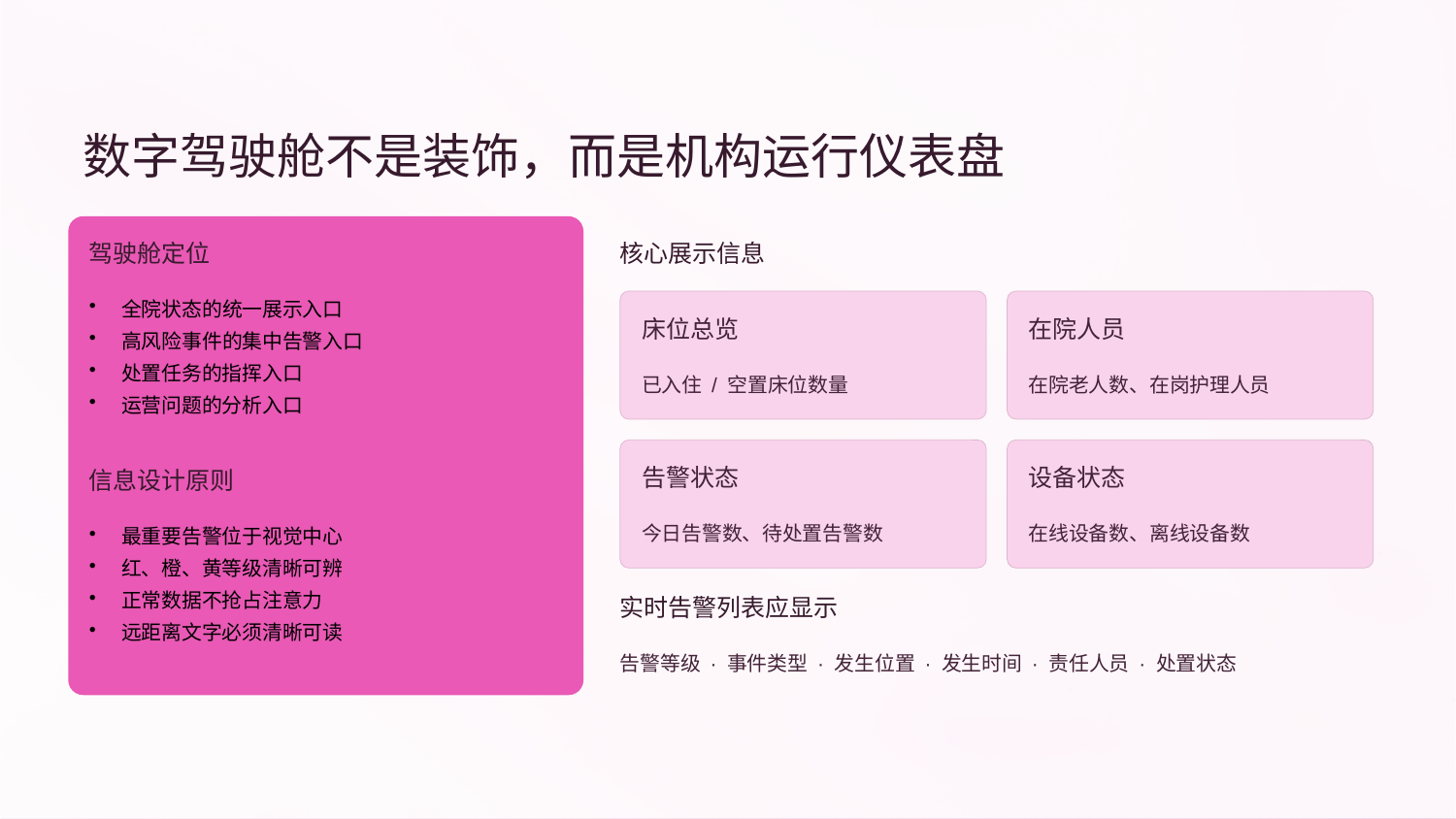

数字驾驶舱不是装饰，而是机构运行仪表盘

驾驶舱定位
核心展示信息
全院状态的统一展示入口
高风险事件的集中告警入口
处置任务的指挥入口
运营问题的分析入口

床位总览
在院人员
已入住 / 空置床位数量
在院老人数、在岗护理人员

告警状态
设备状态
信息设计原则
今日告警数、待处置告警数
在线设备数、离线设备数
最重要告警位于视觉中心
红、橙、黄等级清晰可辨
正常数据不抢占注意力
远距离文字必须清晰可读
实时告警列表应显示
告警等级 · 事件类型 · 发生位置 · 发生时间 · 责任人员 · 处置状态